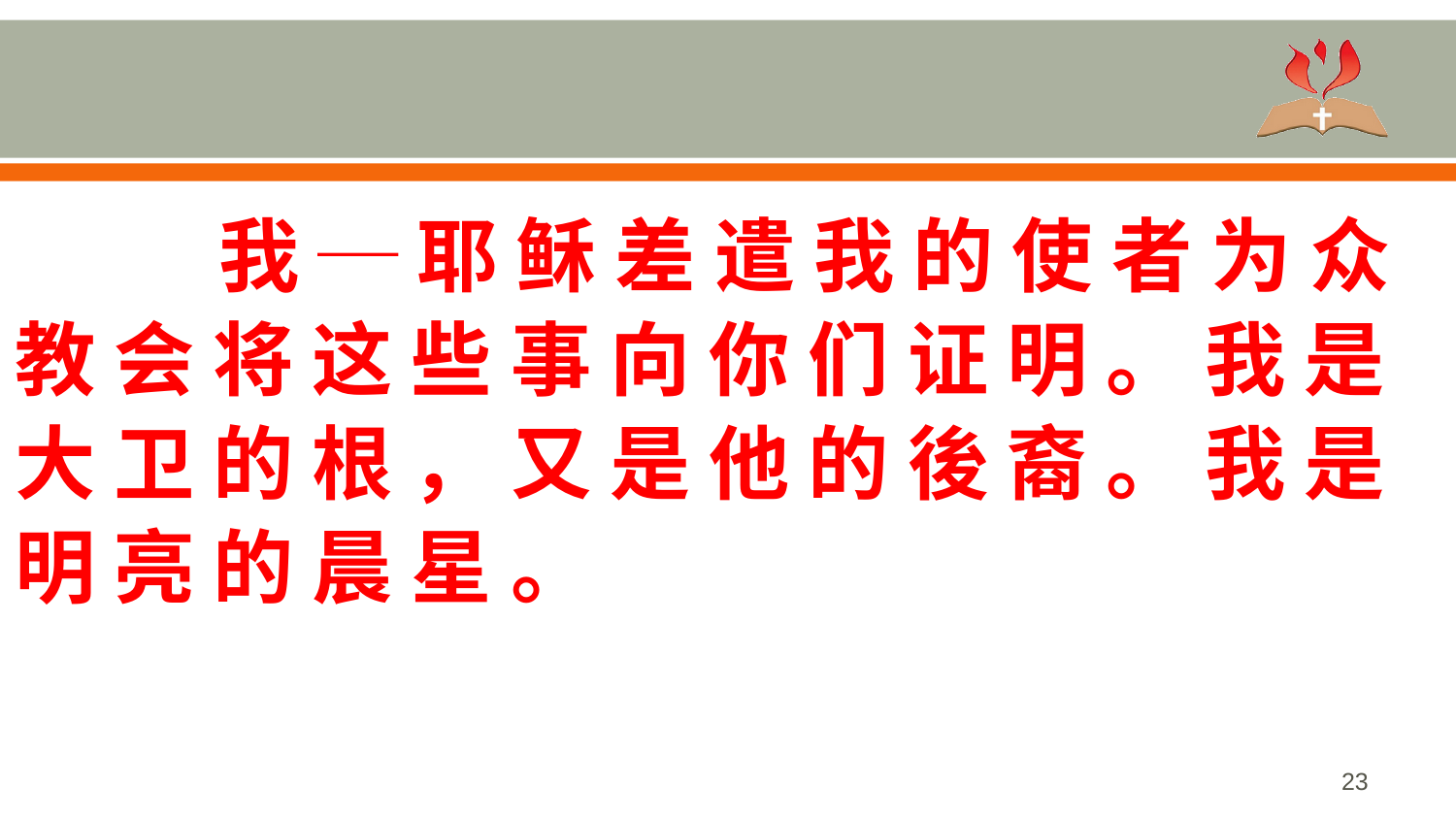

我 ─ 耶 稣 差 遣 我 的 使 者 为 众 教 会 将 这 些 事 向 你 们 证 明 。 我 是 大 卫 的 根 ， 又 是 他 的 後 裔 。 我 是 明 亮 的 晨 星 。

23